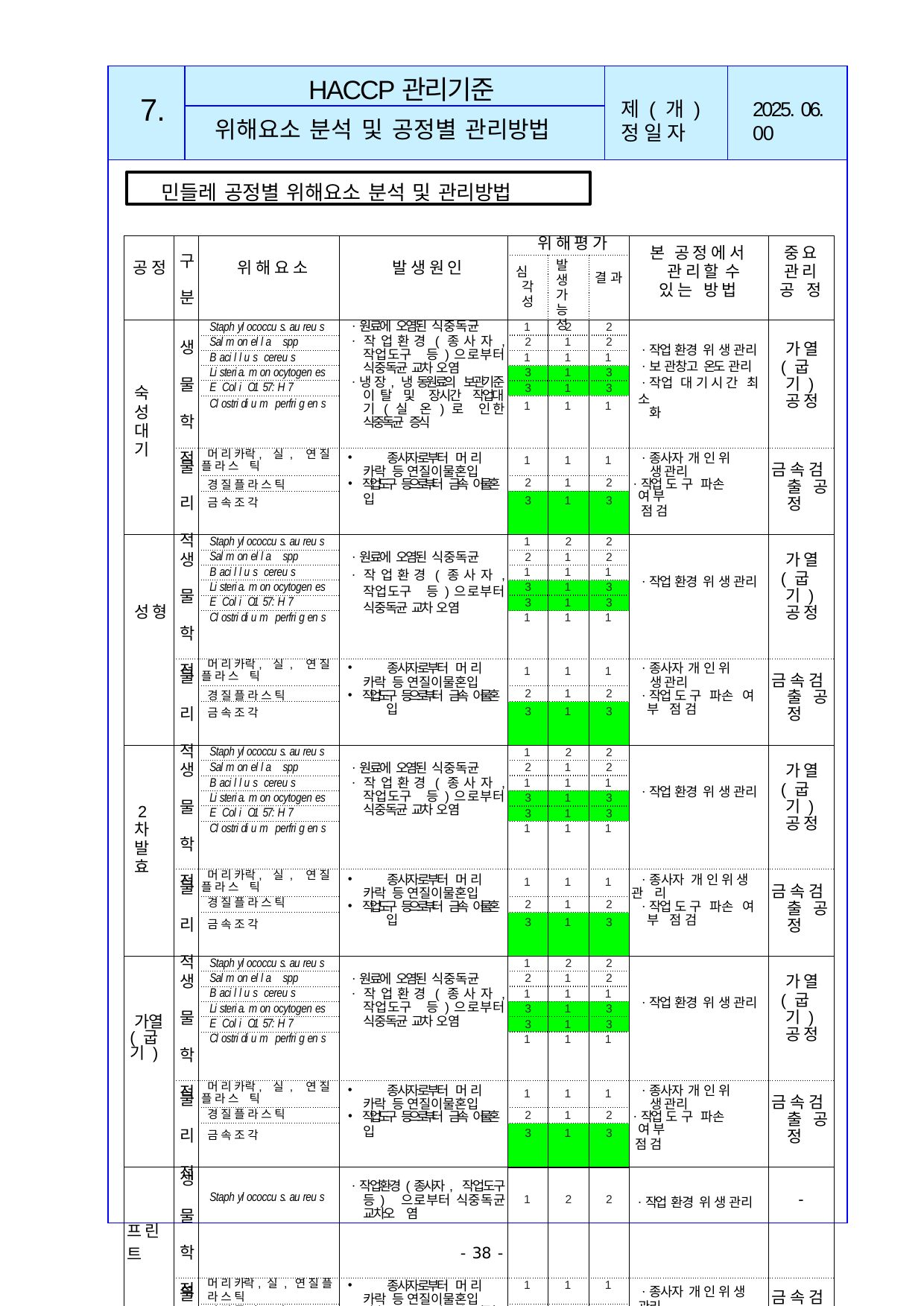

|  |  |  |  |
| --- | --- | --- | --- |
|  |  |  |  |
|  |  |  |  |
HACCP관리기준
7.
제 ( 개 ) 정 일 자
2025. 06. 00
위해요소 분석 및 공정별 관리방법
민들레 공정별 위해요소 분석 및 관리방법
| 공 정 | 구 분 | 위 해 요 소 | 발 생 원 인 | 위 해 평 가 |  |  | 본 공 정 에 서 관 리 할 수 있 는 방 법 | 중 요 관 리 공 정 |
| --- | --- | --- | --- | --- | --- | --- | --- | --- |
|  |  |  |  | 심 각 성 | 발 생 가 능 성 | 결 과 |  |  |
| 숙 성 대 기 | 생 물 학 적 | Staph yl ococcu s. au reu s | ㆍ원료에 오염된 식중독균 ㆍ작업환경(종사자, 작업도구 등)으로부터 식중독균 교차 오염 ㆍ냉 장, 냉 동원료의 보관기준 이 탈 및 장시간 작업대 기(실 온)로 인한 식중독균 증식 | 1 | 2 | 2 | ㆍ작업 환경 위 생 관리 ㆍ보 관창고 온도 관리 ㆍ작업 대 기 시 간 최 소 화 | 가 열 ( 굽 기 ) 공 정 |
|  |  | Sal m on el l a spp |  | 2 | 1 | 2 |  |  |
|  |  | B aci l l u s cereu s |  | 1 | 1 | 1 |  |  |
|  |  | Li steri a. m on ocytogen es |  | 3 | 1 | 3 |  |  |
|  |  | E Col i O1 57: H 7 |  | 3 | 1 | 3 |  |  |
|  |  | Cl ostri di u m perfri g en s |  | 1 | 1 | 1 |  |  |
|  | 물 리 적 | 머 리 카락, 실 , 연 질 플 라 스 틱 | 종사자로부터 머 리 카락 등 연질이물혼입 작업도구 등으로부터 금속 이물혼 입 | 1 | 1 | 1 | ㆍ종사자 개 인 위 생 관리 ㆍ작업 도 구 파손 여 부 점 검 | 금 속 검 출 공 정 |
|  |  | 경 질 플 라 스 틱 |  | 2 | 1 | 2 |  |  |
|  |  | 금 속 조 각 |  | 3 | 1 | 3 |  |  |
| 성 형 | 생 물 학 적 | Staph yl ococcu s. au reu s | ㆍ원료에 오염된 식중독균 ㆍ작업환경(종사자, 작업도구 등)으로부터 식중독균 교차 오염 | 1 | 2 | 2 | ㆍ작업 환경 위 생 관리 | 가 열 ( 굽 기 ) 공 정 |
|  |  | Sal m on el l a spp |  | 2 | 1 | 2 |  |  |
|  |  | B aci l l u s cereu s |  | 1 | 1 | 1 |  |  |
|  |  | Li steri a. m on ocytogen es |  | 3 | 1 | 3 |  |  |
|  |  | E Col i O1 57: H 7 |  | 3 | 1 | 3 |  |  |
|  |  | Cl ostri di u m perfri g en s |  | 1 | 1 | 1 |  |  |
|  | 물 리 적 | 머 리 카락, 실 , 연 질 플 라 스 틱 | 종사자로부터 머 리 카락 등 연질이물혼입 작업도구 등으로부터 금속 이물혼 입 | 1 | 1 | 1 | ㆍ종사자 개 인 위 생 관리 ㆍ작업 도 구 파손 여 부 점 검 | 금 속 검 출 공 정 |
|  |  | 경 질 플 라 스 틱 |  | 2 | 1 | 2 |  |  |
|  |  | 금 속 조 각 |  | 3 | 1 | 3 |  |  |
| 2차 발 효 | 생 물 학 적 | Staph yl ococcu s. au reu s | ㆍ원료에 오염된 식중독균 ㆍ작업환경(종사자, 작업도구 등)으로부터 식중독균 교차 오염 | 1 | 2 | 2 | ㆍ작업 환경 위 생 관리 | 가 열 ( 굽 기 ) 공 정 |
|  |  | Sal m on el l a spp |  | 2 | 1 | 2 |  |  |
|  |  | B aci l l u s cereu s |  | 1 | 1 | 1 |  |  |
|  |  | Li steri a. m on ocytogen es |  | 3 | 1 | 3 |  |  |
|  |  | E Col i O1 57: H 7 |  | 3 | 1 | 3 |  |  |
|  |  | Cl ostri di u m perfri g en s |  | 1 | 1 | 1 |  |  |
|  | 물 리 적 | 머 리 카락, 실 , 연 질 플 라 스 틱 | 종사자로부터 머 리 카락 등 연질이물혼입 작업도구 등으로부터 금속 이물혼 입 | 1 | 1 | 1 | ㆍ종사자 개 인 위 생 관 리 ㆍ작업 도 구 파손 여 부 점 검 | 금 속 검 출 공 정 |
|  |  | 경 질 플 라 스 틱 |  | 2 | 1 | 2 |  |  |
|  |  | 금 속 조 각 |  | 3 | 1 | 3 |  |  |
| 가열 ( 굽 기 ) | 생 물 학 적 | Staph yl ococcu s. au reu s | ㆍ원료에 오염된 식중독균 ㆍ작업환경(종사자, 작업도구 등)으로부터 식중독균 교차 오염 | 1 | 2 | 2 | ㆍ작업 환경 위 생 관리 | 가 열 ( 굽 기 ) 공 정 |
|  |  | Sal m on el l a spp |  | 2 | 1 | 2 |  |  |
|  |  | B aci l l u s cereu s |  | 1 | 1 | 1 |  |  |
|  |  | Li steri a. m on ocytogen es |  | 3 | 1 | 3 |  |  |
|  |  | E Col i O1 57: H 7 |  | 3 | 1 | 3 |  |  |
|  |  | Cl ostri di u m perfri g en s |  | 1 | 1 | 1 |  |  |
|  | 물 리 적 | 머 리 카락, 실 , 연 질 플 라 스 틱 | 종사자로부터 머 리 카락 등 연질이물혼입 작업도구 등으로부터 금속 이물혼 입 | 1 | 1 | 1 | ㆍ종사자 개 인 위 생 관리 ㆍ작업 도 구 파손 여 부 점 검 | 금 속 검 출 공 정 |
|  |  | 경 질 플 라 스 틱 |  | 2 | 1 | 2 |  |  |
|  |  | 금 속 조 각 |  | 3 | 1 | 3 |  |  |
| 프 린 트 | 생 물 학 적 | Staph yl ococcu s. au reu s | ㆍ작업환경(종사자, 작업도구 등) 으로부터 식중독균 교차오 염 | 1 | 2 | 2 | ㆍ작업 환경 위 생 관리 | - |
|  | 물 리 적 | 머 리 카락, 실 , 연 질 플 라 스 틱 | 종사자로부터 머 리 카락 등 연질이물혼입 작업도구 등으로부터 금속 이물혼 입 | 1 | 1 | 1 | ㆍ종사자 개 인 위 생 관리 ㆍ작업 도 구 파손 여 부 점 검 | 금 속 검 출 공 정 |
|  |  | 경 질 플 라 스 틱 |  | 2 | 1 | 2 |  |  |
|  |  | 금 속 조 각 |  | 3 | 1 | 3 |  |  |
| 냉 각 | 생 물 학 적 | Staph yl ococcu s. au reu s | ㆍ작업환경(종사자, 작업도구 등)으로부터 식중독균 교차 오염 | 1 | 2 | 2 | ㆍ작업 환경 위 생 관리 | 가 열 ( 굽 기 ) 공 정 |
|  | 물 리 적 | 머 리 카락, 실 , 연 질 플 라 스 틱 | 종사자로부터 머 리 카락 등 연질이물혼입 작업도구 등으로부터 금속 이물혼 입 | 1 | 1 | 1 | ㆍ종사자 개 인 위 생 관 리 ㆍ작업 도 구 파손 여 부 점 검 | 금 속 검 출 공 정 |
|  |  | 경 질 플 라 스 틱 |  | 2 | 1 | 2 |  |  |
|  |  | 금 속 조 각 |  | 3 | 1 | 3 |  |  |
- 38 -